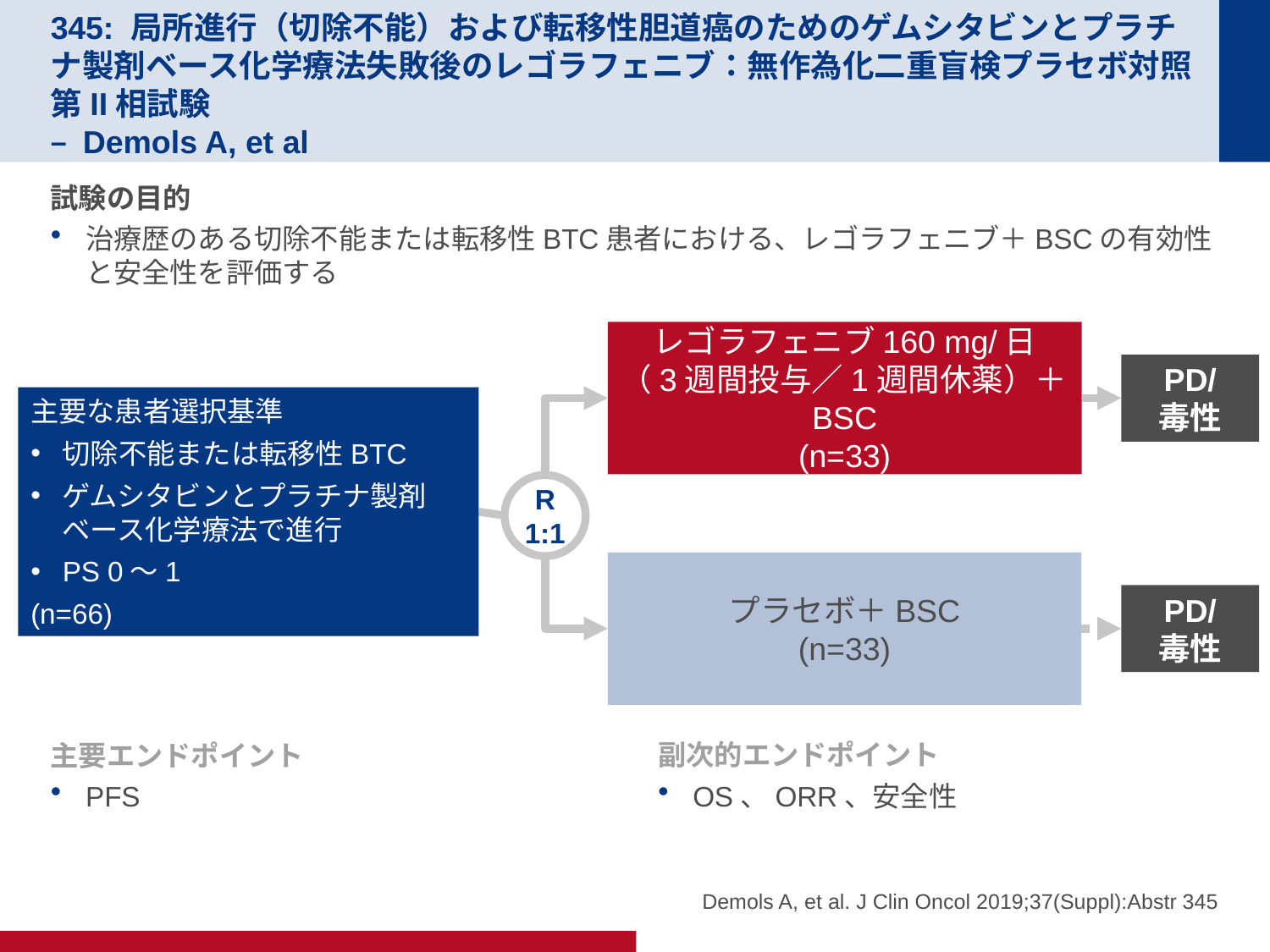

# 345: 局所進行（切除不能）および転移性胆道癌のためのゲムシタビンとプラチナ製剤ベース化学療法失敗後のレゴラフェニブ：無作為化二重盲検プラセボ対照第II相試験 – Demols A, et al
試験の目的
治療歴のある切除不能または転移性BTC患者における、レゴラフェニブ＋BSCの有効性と安全性を評価する
レゴラフェニブ160 mg/日
（3週間投与／1週間休薬）＋BSC
(n=33)
PD/
毒性
主要な患者選択基準
切除不能または転移性BTC
ゲムシタビンとプラチナ製剤ベース化学療法で進行
PS 0～1
(n=66)
R
1:1
プラセボ＋BSC
(n=33)
PD/
毒性
主要エンドポイント
PFS

副次的エンドポイント
OS、ORR、安全性
Demols A, et al. J Clin Oncol 2019;37(Suppl):Abstr 345